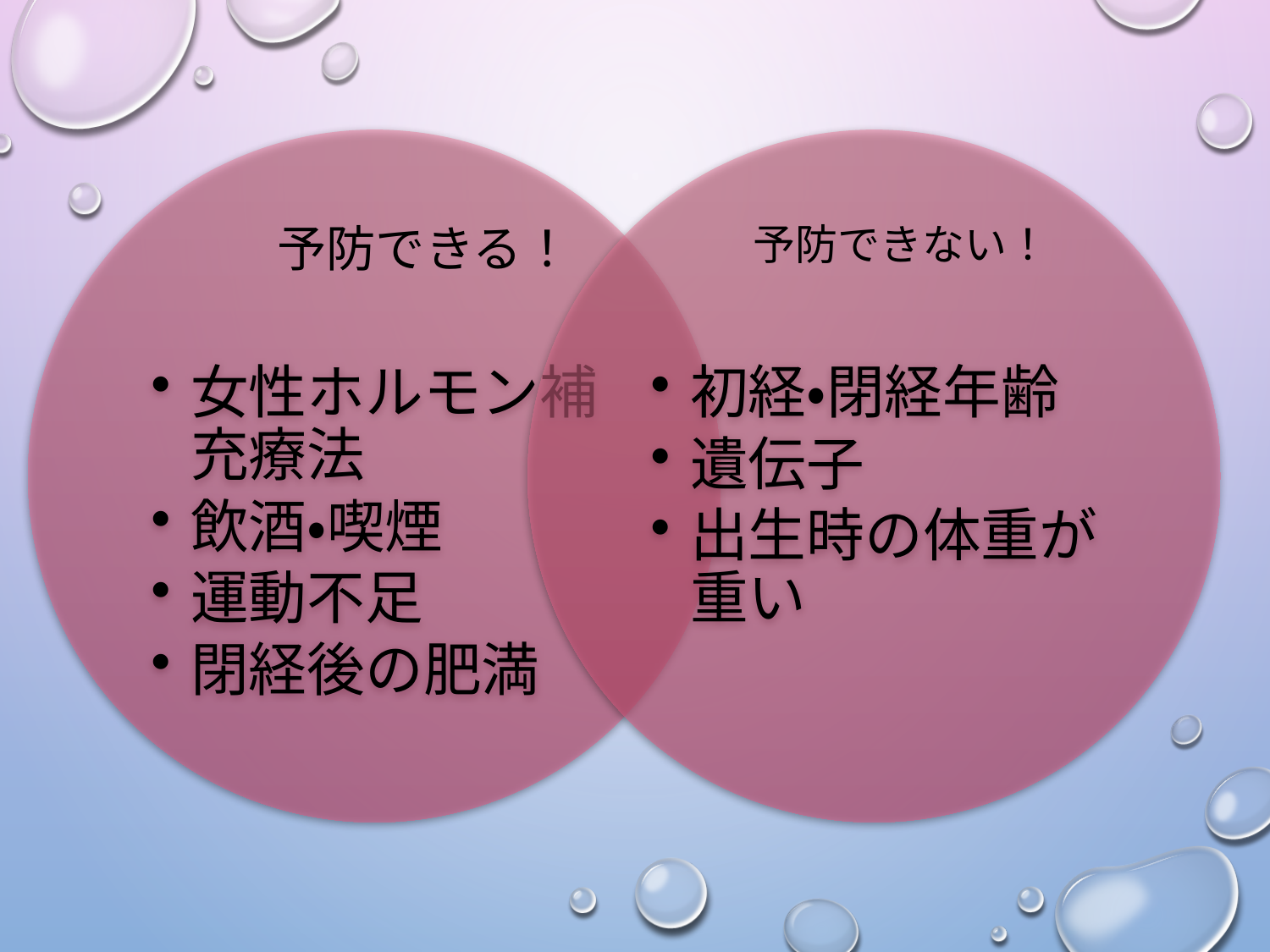

女性ホルモン補充療法
飲酒・喫煙
運動不足
閉経後の肥満

初経・閉経年齢
遺伝子
出生時の体重が重い

　　　　　予防できる！
予防できない！